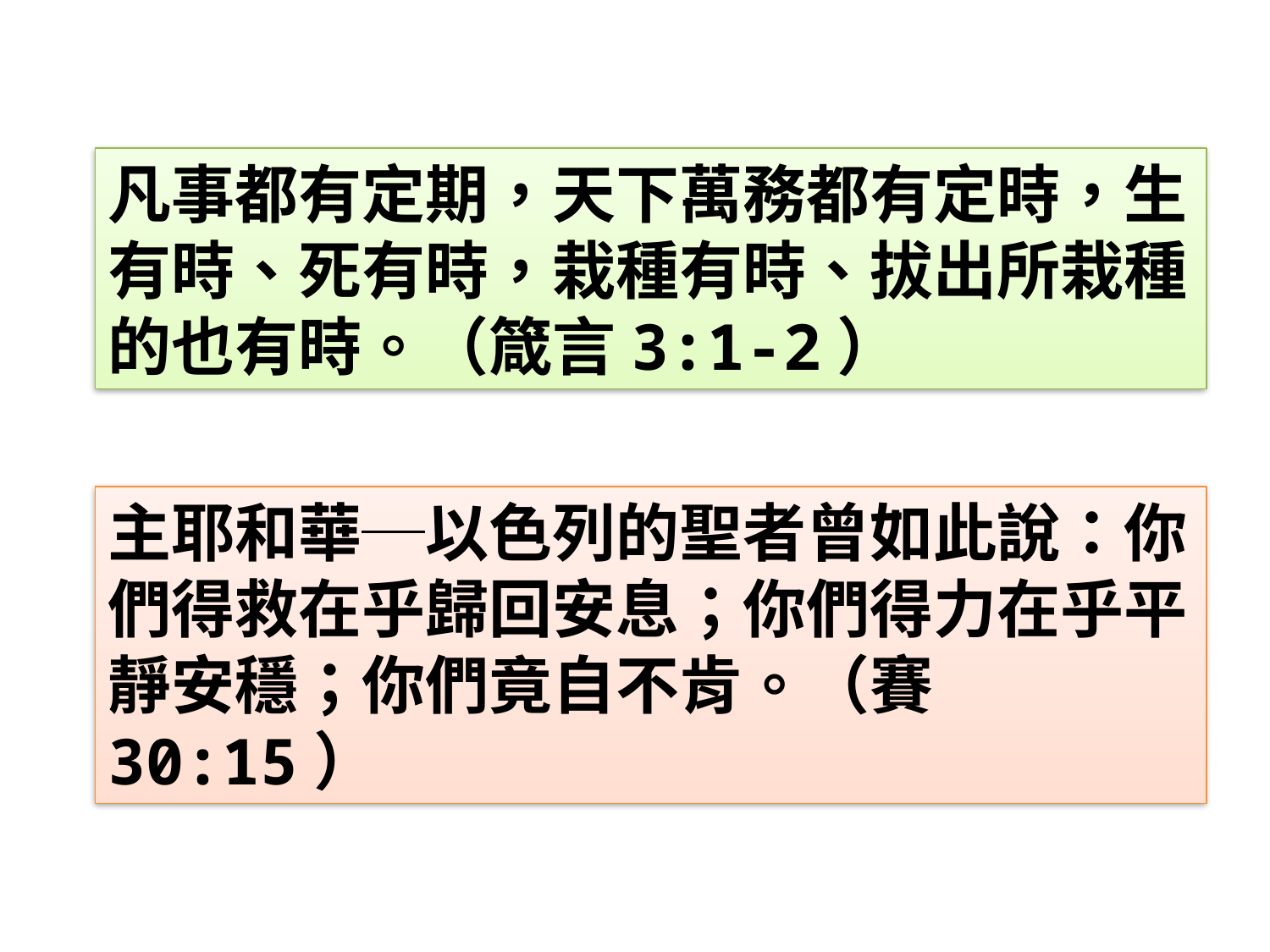

凡事都有定期，天下萬務都有定時，生有時、死有時，栽種有時、拔出所栽種的也有時。（箴言3:1-2）
主耶和華─以色列的聖者曾如此說：你們得救在乎歸回安息；你們得力在乎平靜安穩；你們竟自不肯。（賽30:15）